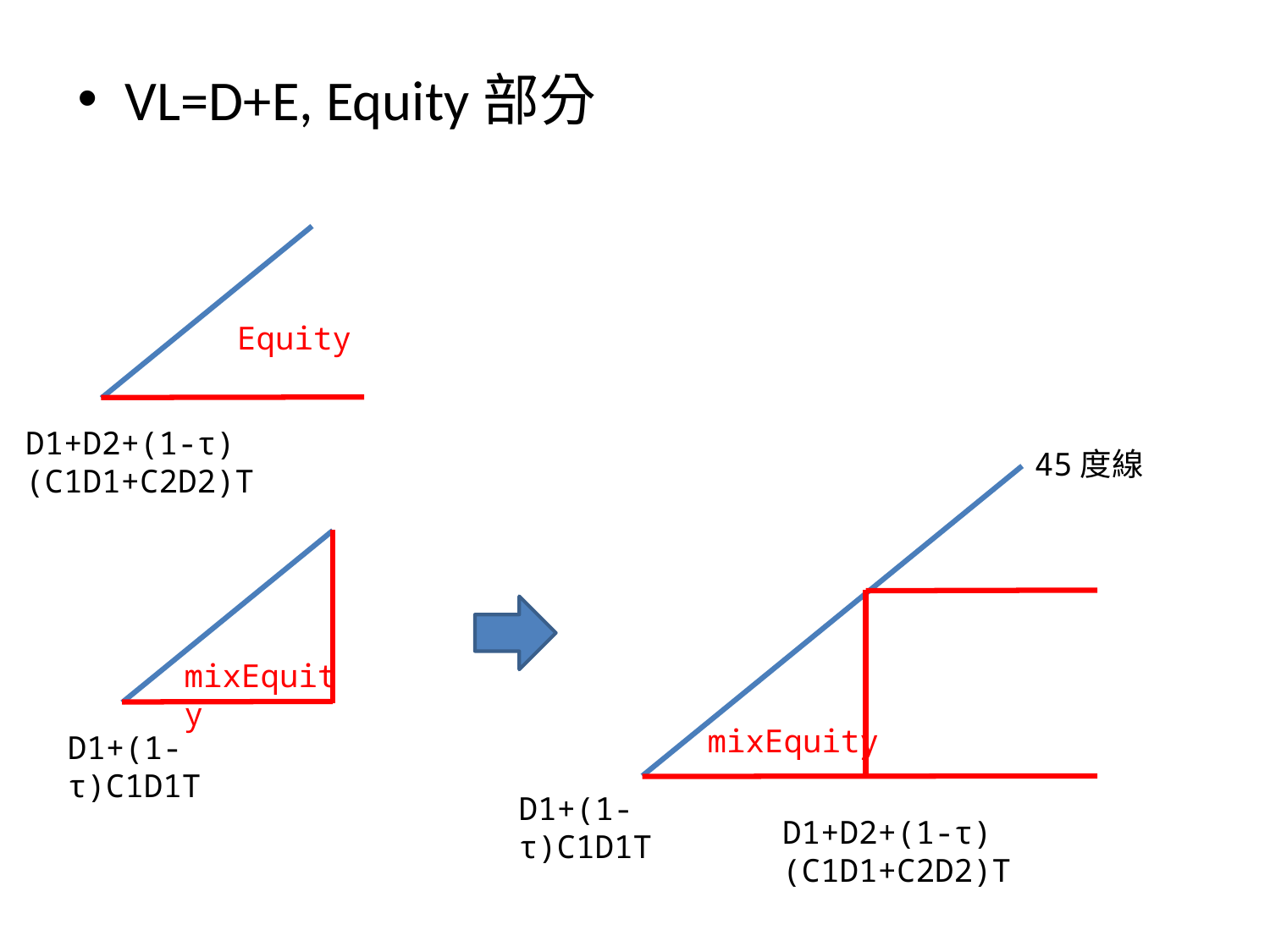

VL=D+E, Equity部分
Equity
D1+D2+(1-τ)(C1D1+C2D2)T
45度線
mixEquity
mixEquity
D1+(1-τ)C1D1T

D1+(1-τ)C1D1T
D1+D2+(1-τ)(C1D1+C2D2)T